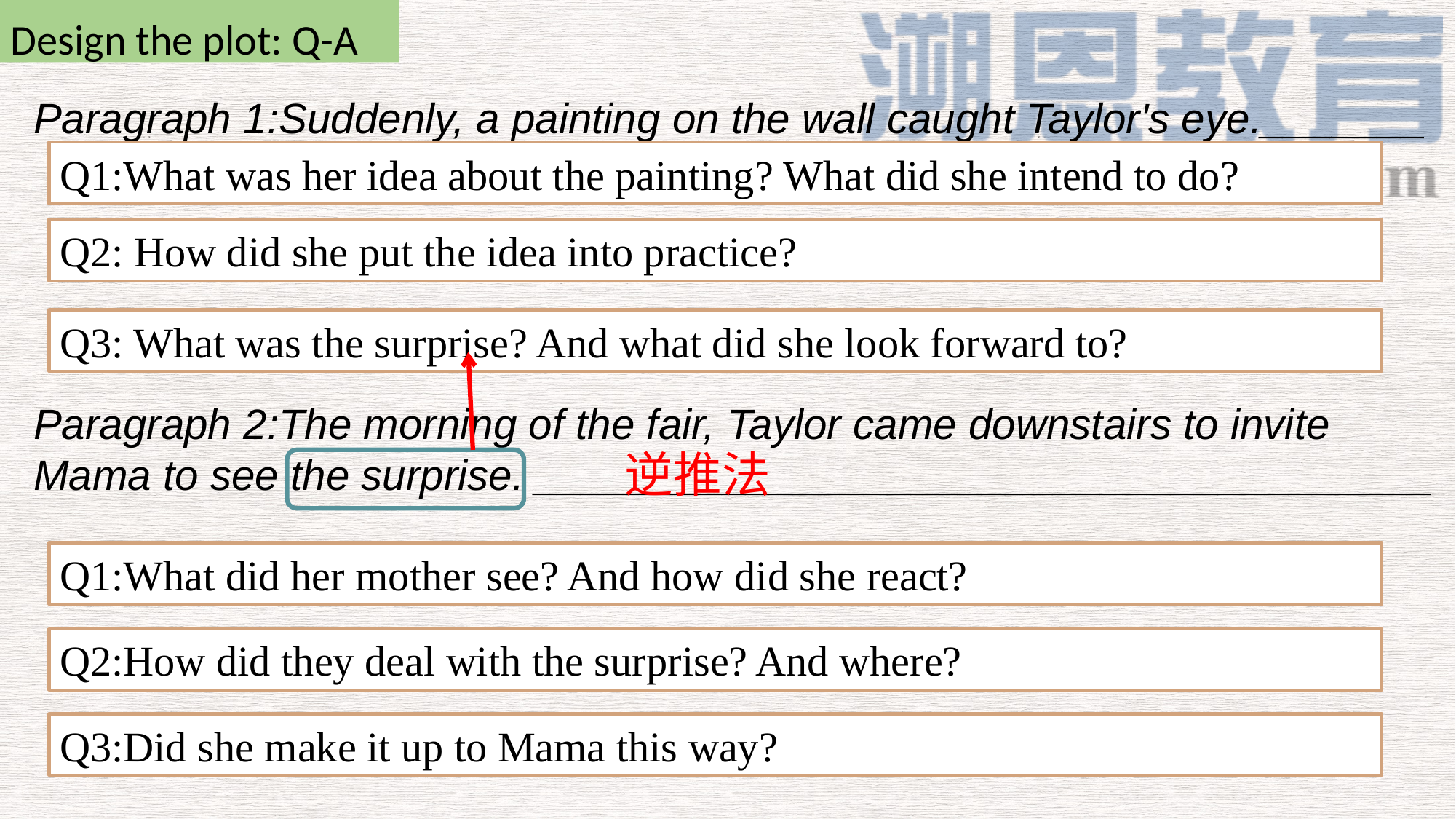

Design the plot: Q-A
Paragraph 1:Suddenly, a painting on the wall caught Taylor's eye._______

Paragraph 2:The morning of the fair, Taylor came downstairs to invite Mama to see the surprise. ______________________________________

Q1:What was her idea about the painting? What did she intend to do?
Q2: How did she put the idea into practice?
Q3: What was the surprise? And what did she look forward to?
逆推法

Q1:What did her mother see? And how did she react?
Q2:How did they deal with the surprise? And where?
Q3:Did she make it up to Mama this way?